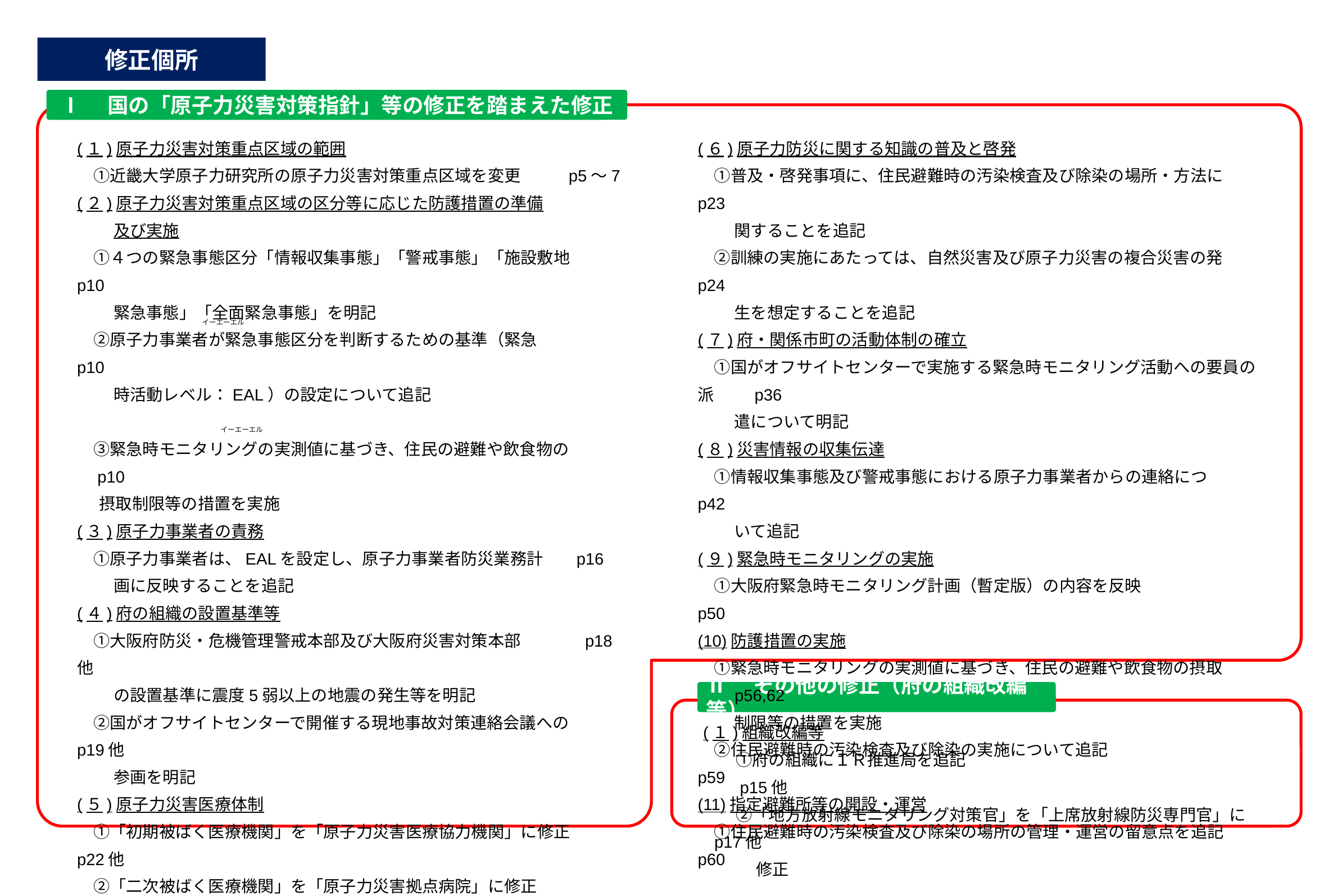

修正個所
Ⅰ　国の「原子力災害対策指針」等の修正を踏まえた修正

(１)原子力災害対策重点区域の範囲
　①近畿大学原子力研究所の原子力災害対策重点区域を変更　   　p5～7
(２)原子力災害対策重点区域の区分等に応じた防護措置の準備
　　 及び実施
　①４つの緊急事態区分「情報収集事態」「警戒事態」「施設敷地　　　p10
　　 緊急事態」「全面緊急事態」を明記
　②原子力事業者が緊急事態区分を判断するための基準（緊急　　　　p10
　　 時活動レベル：EAL）の設定について追記
　③緊急時モニタリングの実測値に基づき、住民の避難や飲食物の　　　　p10
     摂取制限等の措置を実施
(３)原子力事業者の責務
　①原子力事業者は、EALを設定し、原子力事業者防災業務計        p16
　　 画に反映することを追記
(４)府の組織の設置基準等
　①大阪府防災・危機管理警戒本部及び大阪府災害対策本部　　　   p18他
　　 の設置基準に震度5弱以上の地震の発生等を明記
　②国がオフサイトセンターで開催する現地事故対策連絡会議への　　    p19他
　　 参画を明記
(５)原子力災害医療体制
　①「初期被ばく医療機関」を「原子力災害医療協力機関」に修正　   　p22他
　②「二次被ばく医療機関」を「原子力災害拠点病院」に修正　　　　　   p22他
　③「三次被ばく医療機関」を「高度被ばく医療支援センター」「原子　　   p22他
　　 力災害医療・総合支援センター」に修正
　④安定ヨウ素剤を速やかに服用するための事前の措置について追        p22
　　 記
(６)原子力防災に関する知識の普及と啓発
　①普及・啓発事項に、住民避難時の汚染検査及び除染の場所・方法に　　 p23
　　 関することを追記
　②訓練の実施にあたっては、自然災害及び原子力災害の複合災害の発　　 p24
　　 生を想定することを追記
(７)府・関係市町の活動体制の確立
　①国がオフサイトセンターで実施する緊急時モニタリング活動への要員の派　　 p36
　　 遣について明記
(８)災害情報の収集伝達
　①情報収集事態及び警戒事態における原子力事業者からの連絡につ　　　 p42
　　 いて追記
(９)緊急時モニタリングの実施
　①大阪府緊急時モニタリング計画（暫定版）の内容を反映　　         　　　p50
(10)防護措置の実施
　①緊急時モニタリングの実測値に基づき、住民の避難や飲食物の摂取　　　　p56,62
　　 制限等の措置を実施
　②住民避難時の汚染検査及び除染の実施について追記　　　　　　        　 p59
(11)指定避難所等の開設・運営
　①住民避難時の汚染検査及び除染の場所の管理・運営の留意点を追記　 p60
イーエーエル
イーエーエル
Ⅱ　その他の修正（府の組織改編等）

(１)組織改編等
　　①府の組織にＩＲ推進局を追記　　　　　　　　　　　　　　　　　　　          p15他
　　②「地方放射線モニタリング対策官」を「上席放射線防災専門官」に　　   p17他
　　　 修正